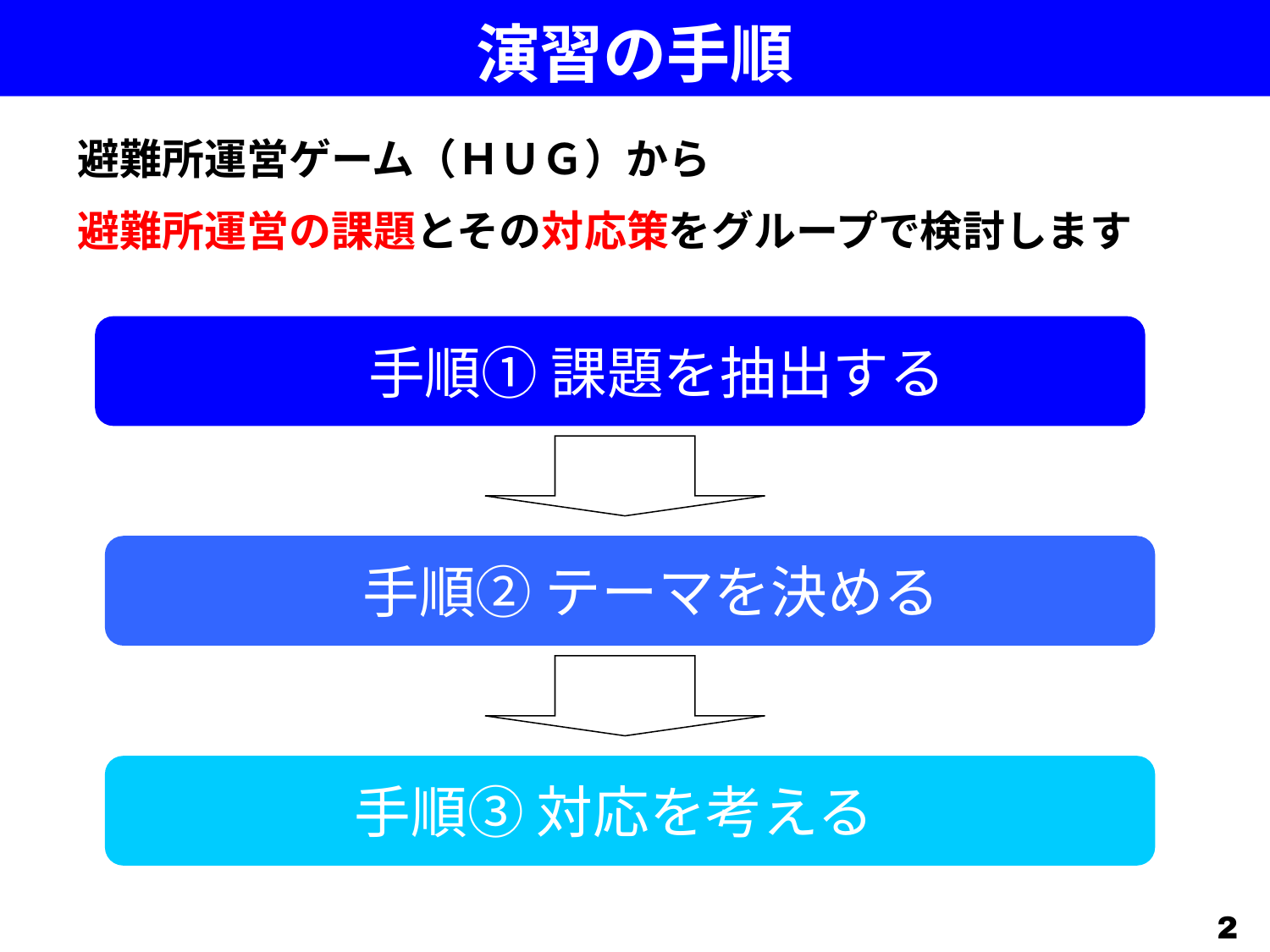

演習の手順
避難所運営ゲーム（ＨＵＧ）から
避難所運営の課題とその対応策をグループで検討します

　　　　手順① 課題を抽出する

　　　手順② テーマを決める

手順③ 対応を考える
2